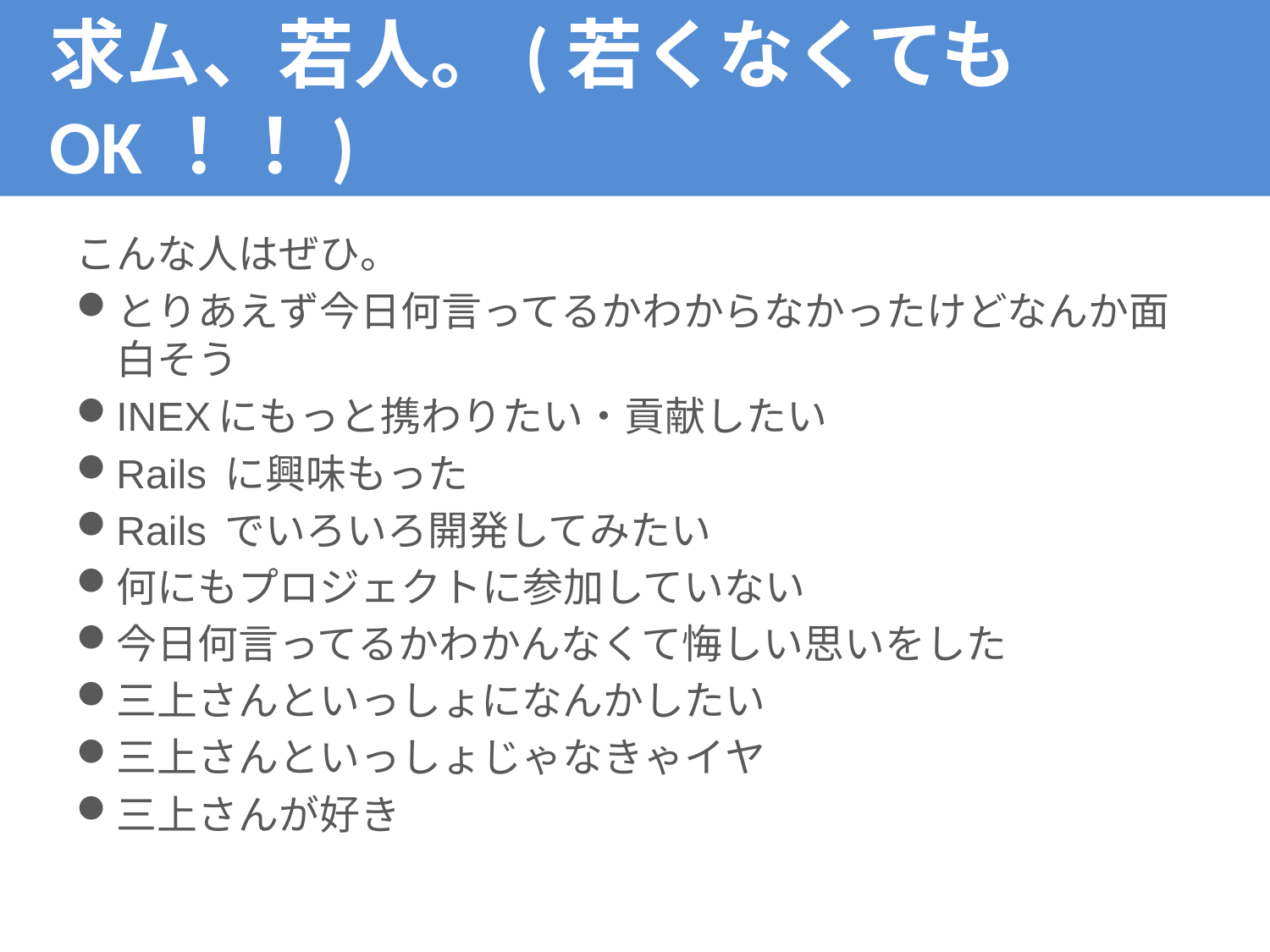

# 求ム、若人。(若くなくてもOK！！)
こんな人はぜひ。
とりあえず今日何言ってるかわからなかったけどなんか面白そう
INEXにもっと携わりたい・貢献したい
Rails に興味もった
Rails でいろいろ開発してみたい
何にもプロジェクトに参加していない
今日何言ってるかわかんなくて悔しい思いをした
三上さんといっしょになんかしたい
三上さんといっしょじゃなきゃイヤ
三上さんが好き